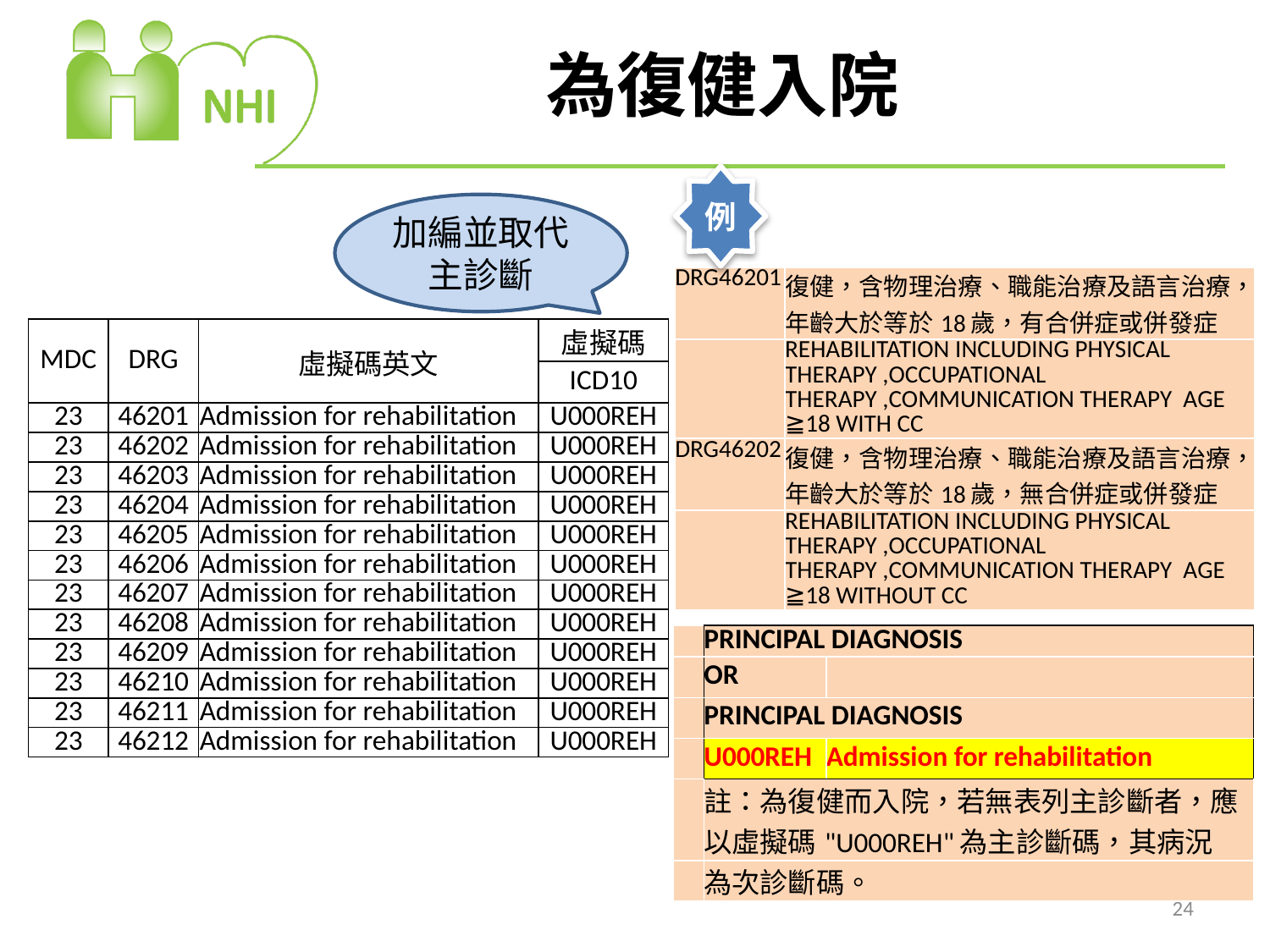

# 為復健入院
例
加編並取代主診斷
| DRG46201 | 復健，含物理治療、職能治療及語言治療，年齡大於等於18歲，有合併症或併發症 |
| --- | --- |
|  | REHABILITATION INCLUDING PHYSICAL THERAPY ,OCCUPATIONAL THERAPY ,COMMUNICATION THERAPY AGE ≧18 WITH CC |
| DRG46202 | 復健，含物理治療、職能治療及語言治療，年齡大於等於18歲，無合併症或併發症 |
|  | REHABILITATION INCLUDING PHYSICAL THERAPY ,OCCUPATIONAL THERAPY ,COMMUNICATION THERAPY AGE ≧18 WITHOUT CC |
| MDC | DRG | 虛擬碼英文 | 虛擬碼 |
| --- | --- | --- | --- |
|  |  |  | ICD10 |
| 23 | 46201 | Admission for rehabilitation | U000REH |
| 23 | 46202 | Admission for rehabilitation | U000REH |
| 23 | 46203 | Admission for rehabilitation | U000REH |
| 23 | 46204 | Admission for rehabilitation | U000REH |
| 23 | 46205 | Admission for rehabilitation | U000REH |
| 23 | 46206 | Admission for rehabilitation | U000REH |
| 23 | 46207 | Admission for rehabilitation | U000REH |
| 23 | 46208 | Admission for rehabilitation | U000REH |
| 23 | 46209 | Admission for rehabilitation | U000REH |
| 23 | 46210 | Admission for rehabilitation | U000REH |
| 23 | 46211 | Admission for rehabilitation | U000REH |
| 23 | 46212 | Admission for rehabilitation | U000REH |
|  | PRINCIPAL DIAGNOSIS |  |
| --- | --- | --- |
|  | OR |  |
|  | PRINCIPAL DIAGNOSIS |  |
|  | U000REH | Admission for rehabilitation |
|  | 註：為復健而入院，若無表列主診斷者，應以虛擬碼"U000REH"為主診斷碼，其病況 |  |
|  | 為次診斷碼。 |  |
24